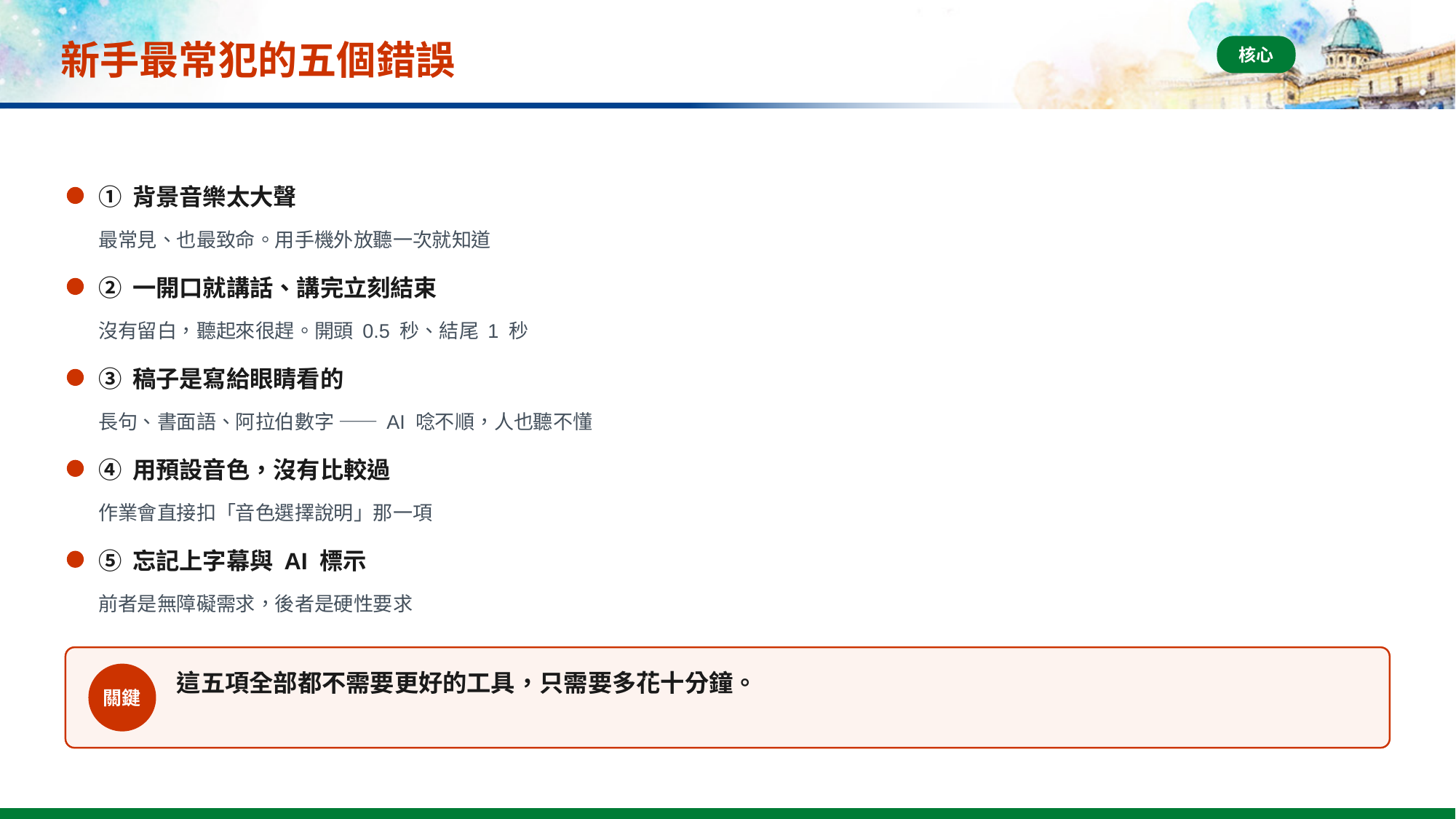

# 新手最常犯的五個錯誤
核心
① 背景音樂太大聲

最常見、也最致命。用手機外放聽一次就知道
② 一開口就講話、講完立刻結束

沒有留白，聽起來很趕。開頭 0.5 秒、結尾 1 秒
③ 稿子是寫給眼睛看的

長句、書面語、阿拉伯數字 —— AI 唸不順，人也聽不懂
④ 用預設音色，沒有比較過

作業會直接扣「音色選擇說明」那一項
⑤ 忘記上字幕與 AI 標示

前者是無障礙需求，後者是硬性要求

這五項全部都不需要更好的工具，只需要多花十分鐘。
關鍵